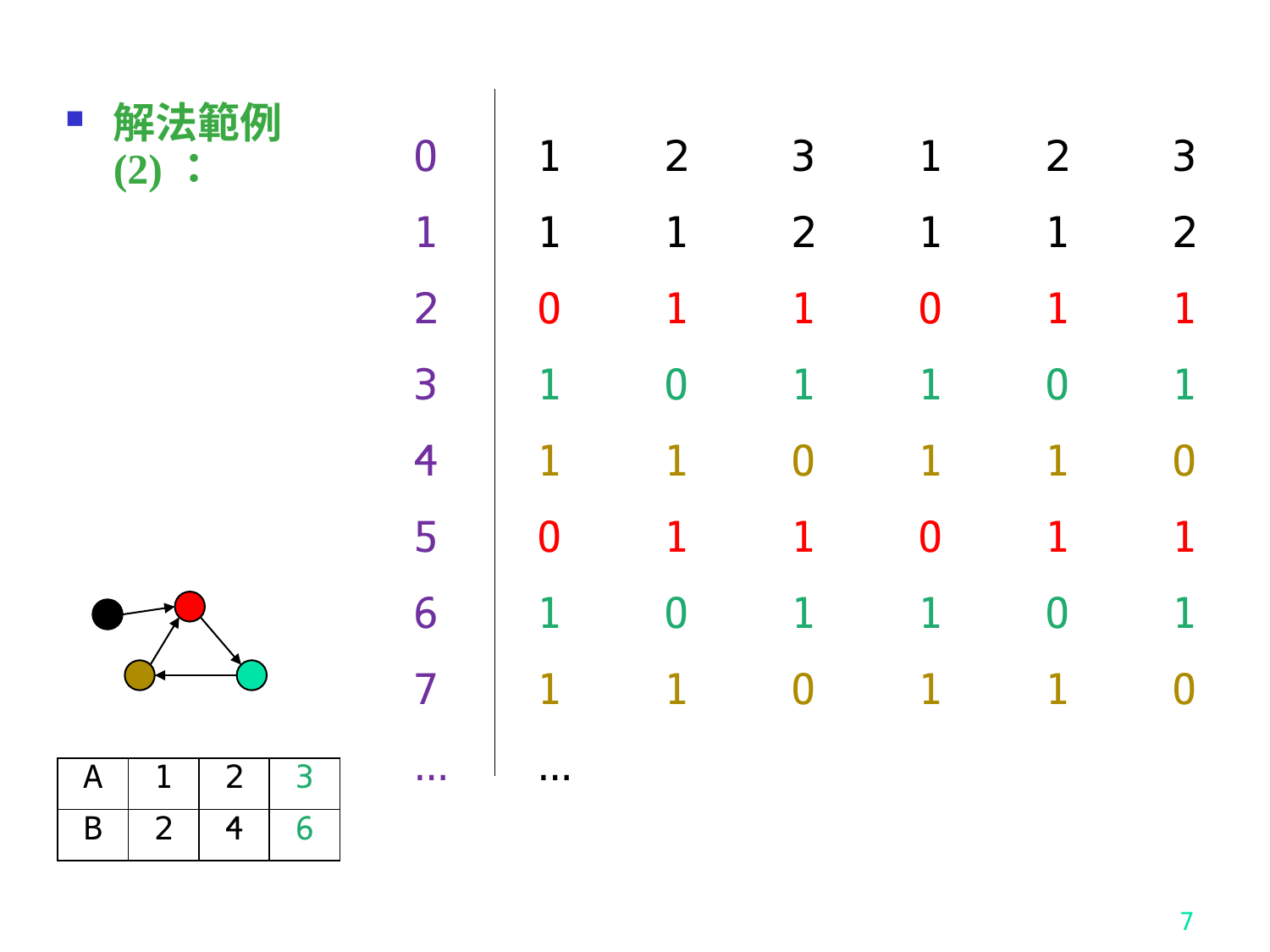

解法範例(2)：
0
1
2
3
4
5
6
7
…
1	2	3	1	2	3
1	1	2	1	1	2
0	1	1	0	1	1
1	0	1	1	0	1
1	1	0	1	1	0
0	1	1	0	1	1
1	0	1	1	0	1
1	1	0	1	1	0
…

| A | 1 | 2 | 3 |
| --- | --- | --- | --- |
| B | 2 | 4 | 6 |
7